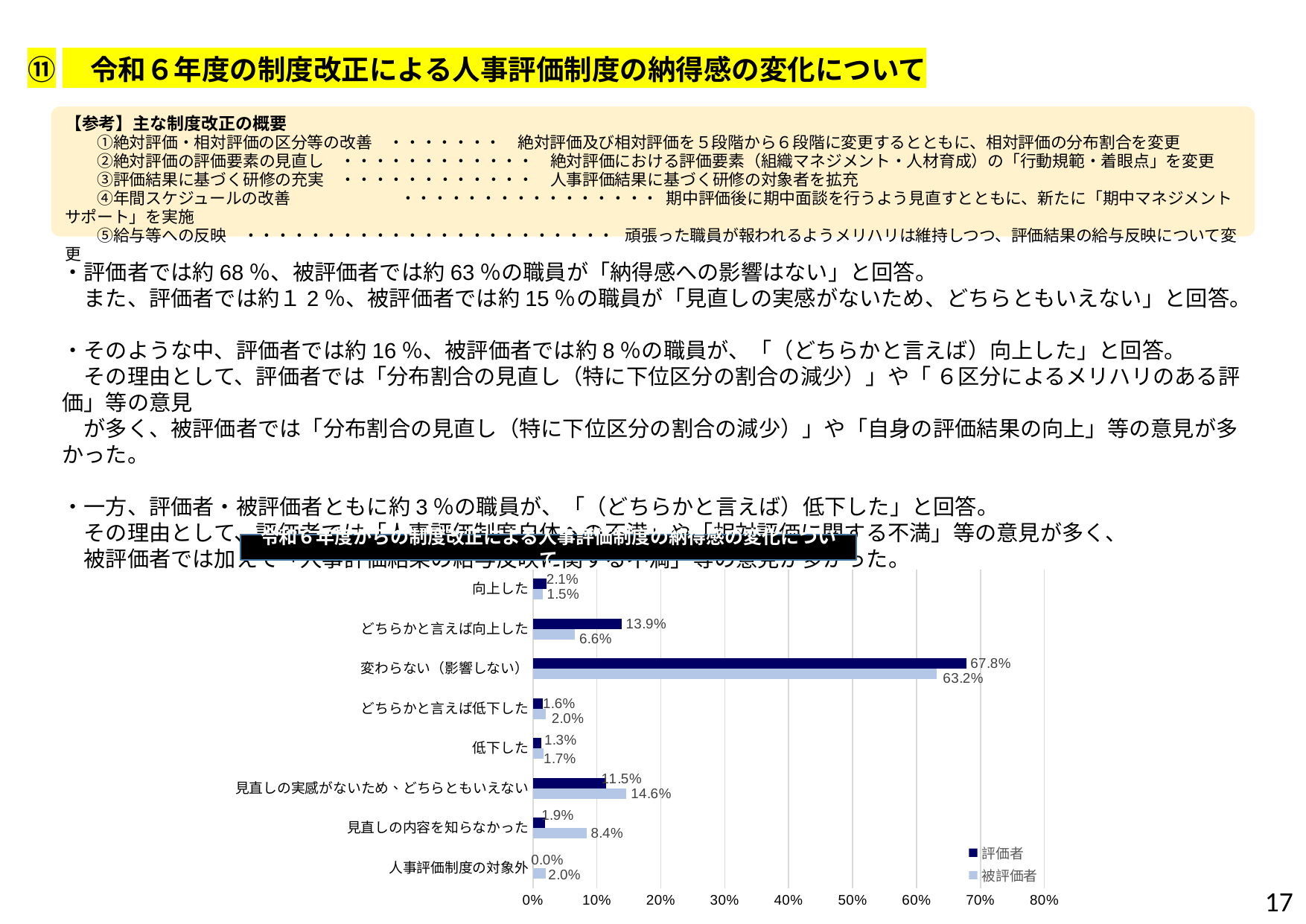

⑪　令和６年度の制度改正による人事評価制度の納得感の変化について
【参考】主な制度改正の概要
　　①絶対評価・相対評価の区分等の改善　・・・・・・・　絶対評価及び相対評価を５段階から６段階に変更するとともに、相対評価の分布割合を変更
　　②絶対評価の評価要素の見直し　・・・・・・・・・・・・　絶対評価における評価要素（組織マネジメント・人材育成）の「行動規範・着眼点」を変更
　　③評価結果に基づく研修の充実　・・・・・・・・・・・・　人事評価結果に基づく研修の対象者を拡充
　　④年間スケジュールの改善	・・・・・・・・・・・・・・・・  期中評価後に期中面談を行うよう見直すとともに、新たに「期中マネジメントサポート」を実施
　　⑤給与等への反映　・・・・・・・・・・・・・・・・・・・・・・・   頑張った職員が報われるようメリハリは維持しつつ、評価結果の給与反映について変更

・評価者では約68％、被評価者では約63％の職員が「納得感への影響はない」と回答。
　また、評価者では約１2％、被評価者では約15％の職員が「見直しの実感がないため、どちらともいえない」と回答。

・そのような中、評価者では約16％、被評価者では約8％の職員が、「（どちらかと言えば）向上した」と回答。
　その理由として、評価者では「分布割合の見直し（特に下位区分の割合の減少）」や「 ６区分によるメリハリのある評価」等の意見
　が多く、被評価者では「分布割合の見直し（特に下位区分の割合の減少）」や「自身の評価結果の向上」等の意見が多かった。

・一方、評価者・被評価者ともに約3％の職員が、「（どちらかと言えば）低下した」と回答。
　その理由として、評価者では「人事評価制度自体への不満」や「相対評価に関する不満」等の意見が多く、
　被評価者では加えて「人事評価結果の給与反映に関する不満」等の意見が多かった。
令和６年度からの制度改正による人事評価制度の納得感の変化について

### Chart

| Category | 被評価者 | 評価者 |
|---|---|---|
| 人事評価制度の対象外 | 0.019684371287968776 | 0.0 |
| 見直しの内容を知らなかった | 0.0836585779738673 | 0.018650088809946713 |
| 見直しの実感がないため、どちらともいえない | 0.14644493466825045 | 0.11456483126110124 |
| 低下した | 0.017138978449007296 | 0.013321492007104795 |
| どちらかと言えば低下した | 0.020023756999830306 | 0.015985790408525755 |
| 変わらない（影響しない） | 0.6321058883421008 | 0.677619893428064 |
| どちらかと言えば向上した | 0.06584082810113694 | 0.13854351687388988 |
| 向上した | 0.015102664177838112 | 0.021314387211367674 |
17